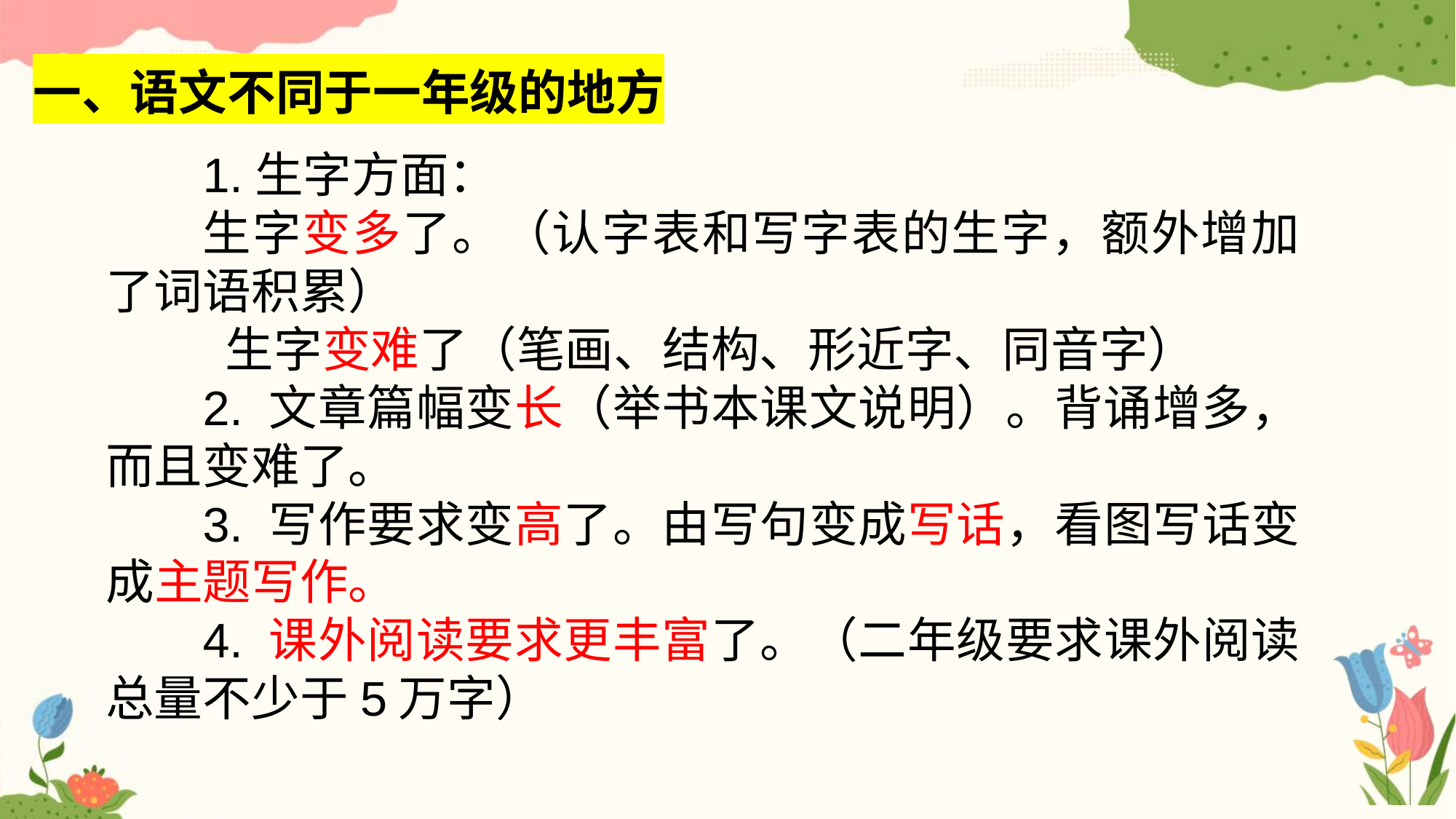

一、语文不同于一年级的地方
1.生字方面：
生字变多了。（认字表和写字表的生字，额外增加了词语积累）
 生字变难了（笔画、结构、形近字、同音字）
2. 文章篇幅变长（举书本课文说明）。背诵增多，而且变难了。
3. 写作要求变高了。由写句变成写话，看图写话变成主题写作。
4. 课外阅读要求更丰富了。（二年级要求课外阅读总量不少于5万字）